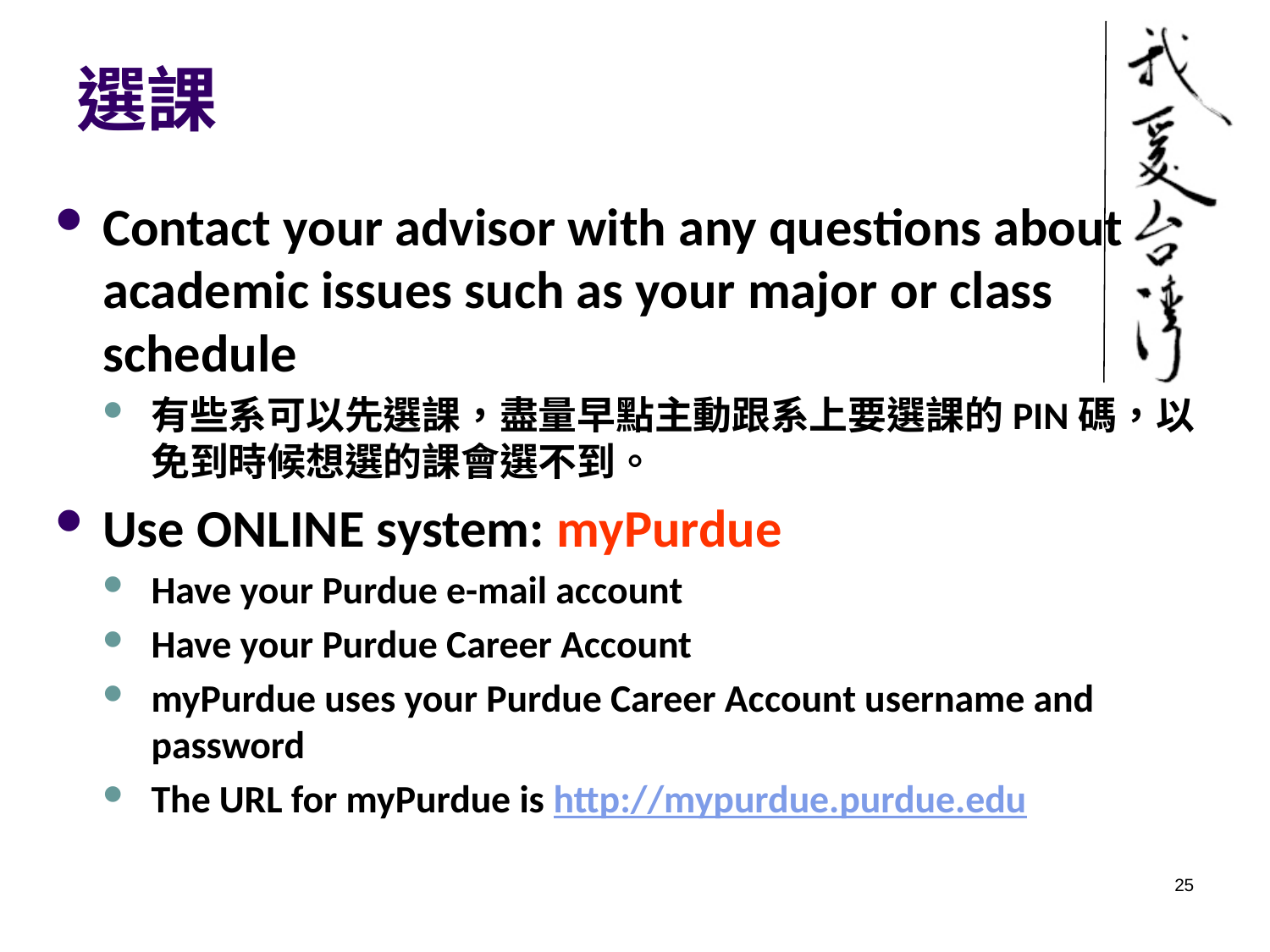

選課
Contact your advisor with any questions about academic issues such as your major or class schedule
有些系可以先選課，盡量早點主動跟系上要選課的PIN碼，以免到時候想選的課會選不到。
Use ONLINE system: myPurdue
Have your Purdue e-mail account
Have your Purdue Career Account
myPurdue uses your Purdue Career Account username and password
The URL for myPurdue is http://mypurdue.purdue.edu

25